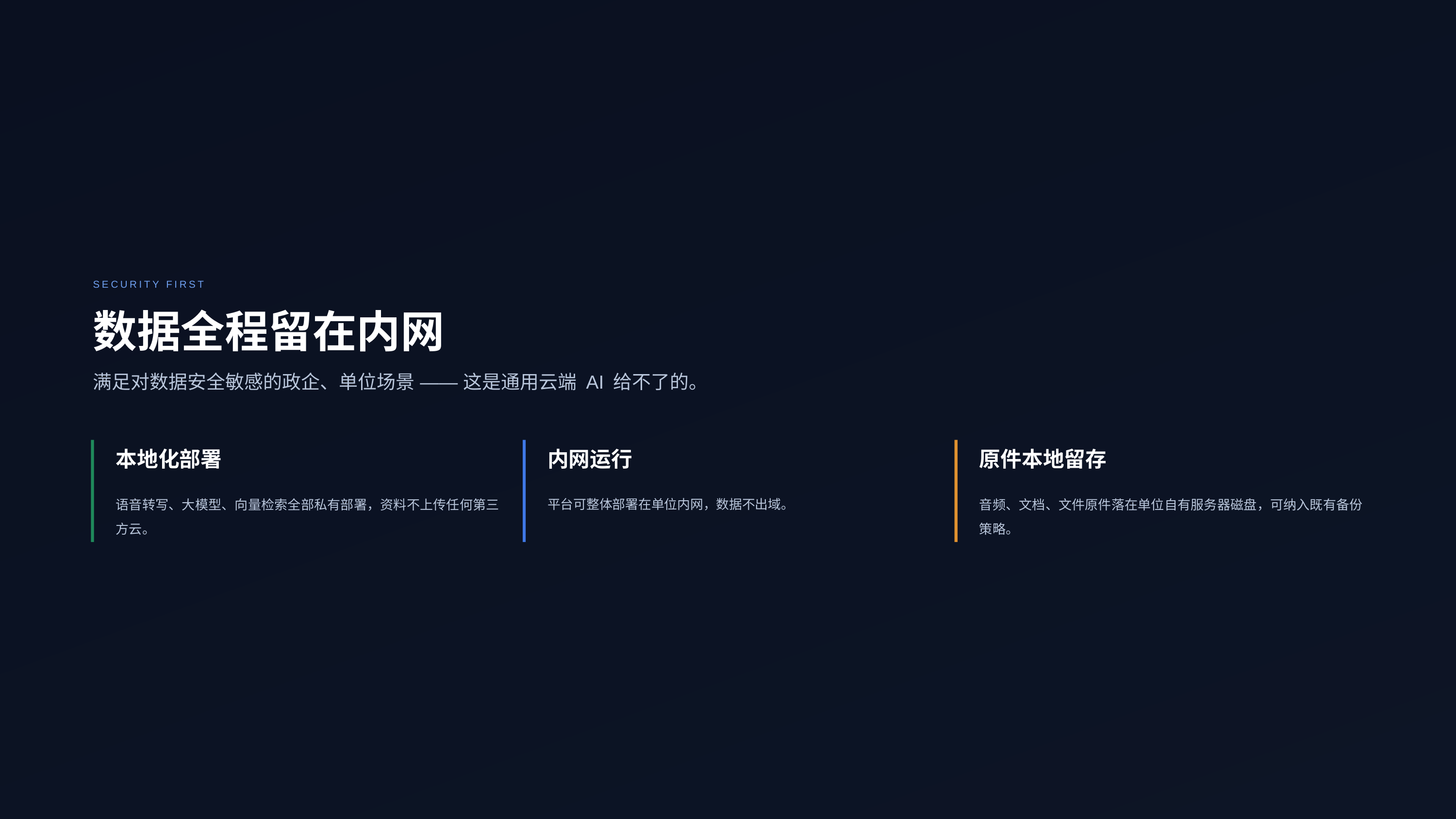

SECURITY FIRST
数据全程留在内网
满足对数据安全敏感的政企、单位场景 —— 这是通用云端 AI 给不了的。

本地化部署
内网运行
原件本地留存
语音转写、大模型、向量检索全部私有部署，资料不上传任何第三方云。
平台可整体部署在单位内网，数据不出域。
音频、文档、文件原件落在单位自有服务器磁盘，可纳入既有备份策略。